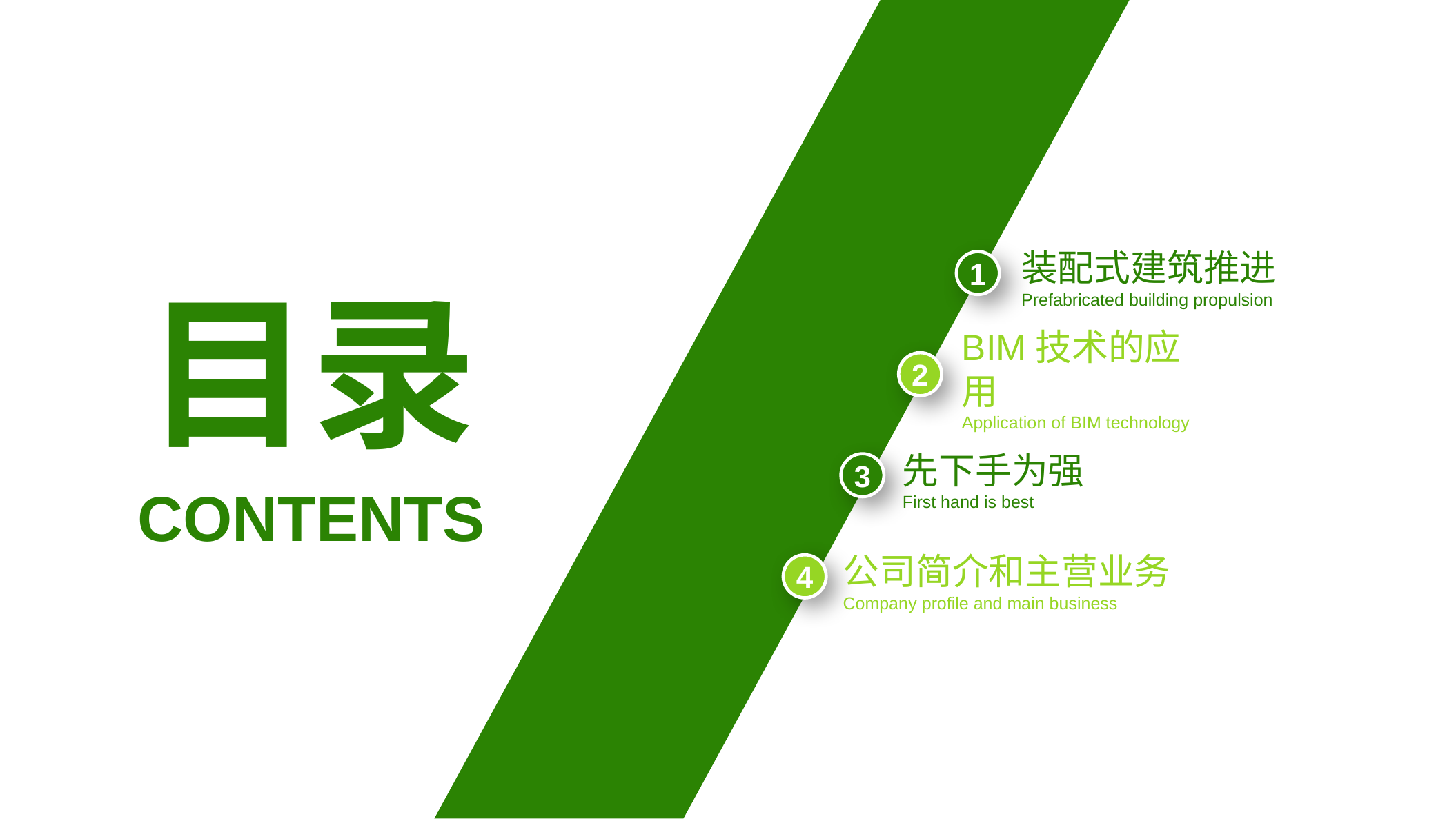

装配式建筑推进Prefabricated building propulsion
1
目录
BIM技术的应用
Application of BIM technology
2
先下手为强
First hand is best
3
CONTENTS
公司简介和主营业务
Company profile and main business
4